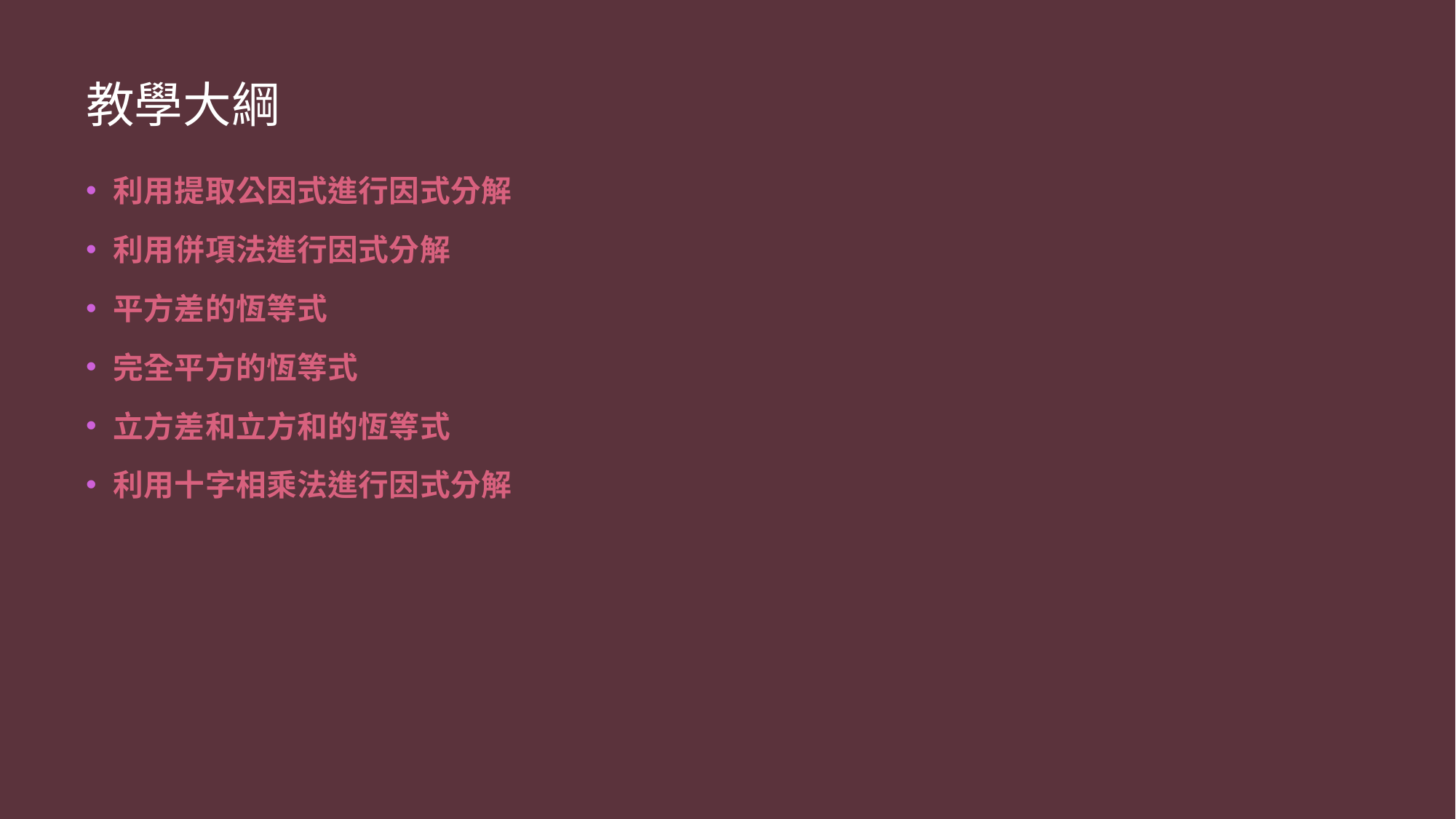

# 教學大綱
利用提取公因式進行因式分解
利用併項法進行因式分解
平方差的恆等式
完全平方的恆等式
立方差和立方和的恆等式
利用十字相乘法進行因式分解